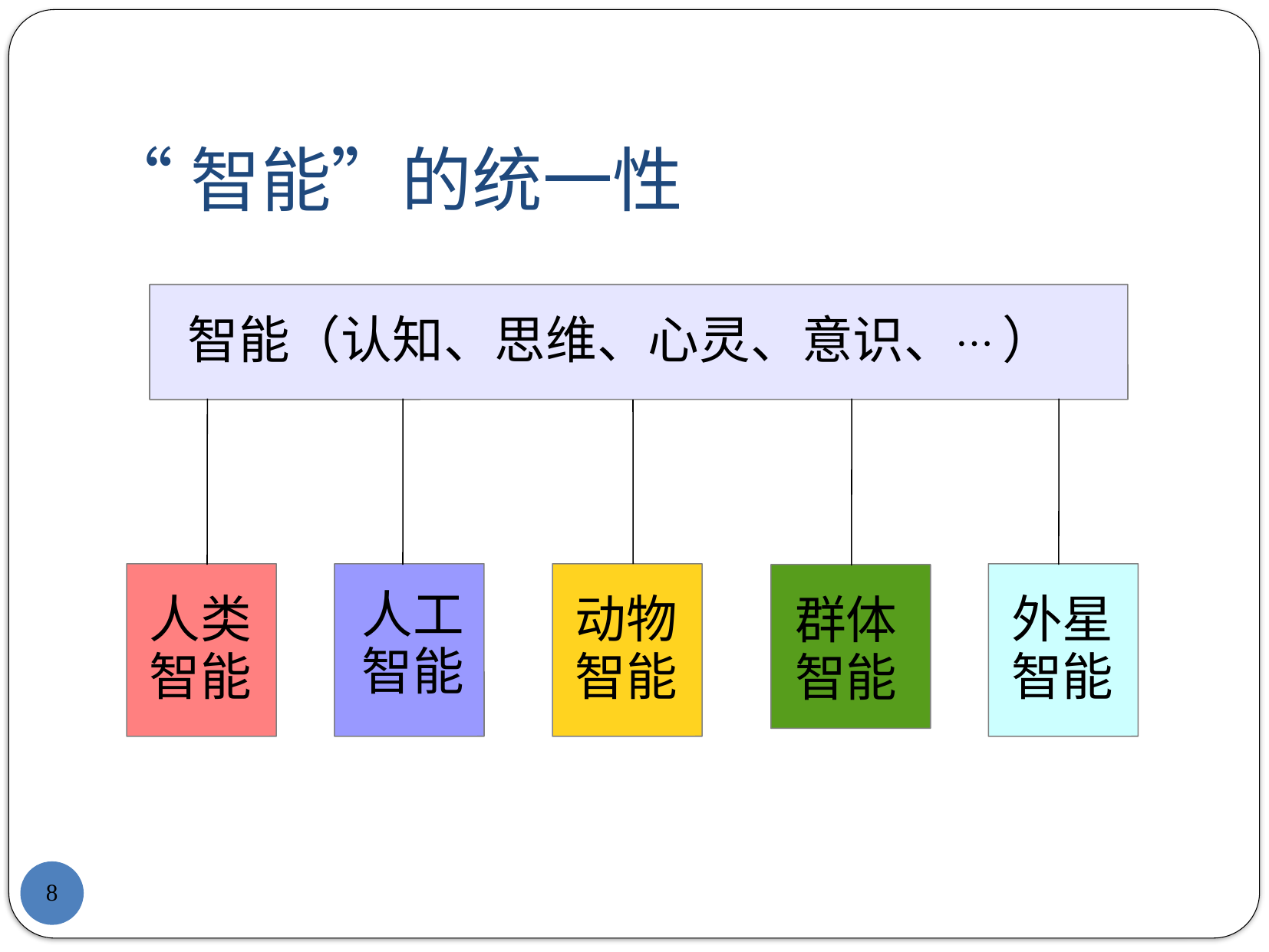

# “智能”的统一性
  智能（认知、思维、心灵、意识、… ）

群体智能
人工智能
人类智能
动物智能
外星智能
8